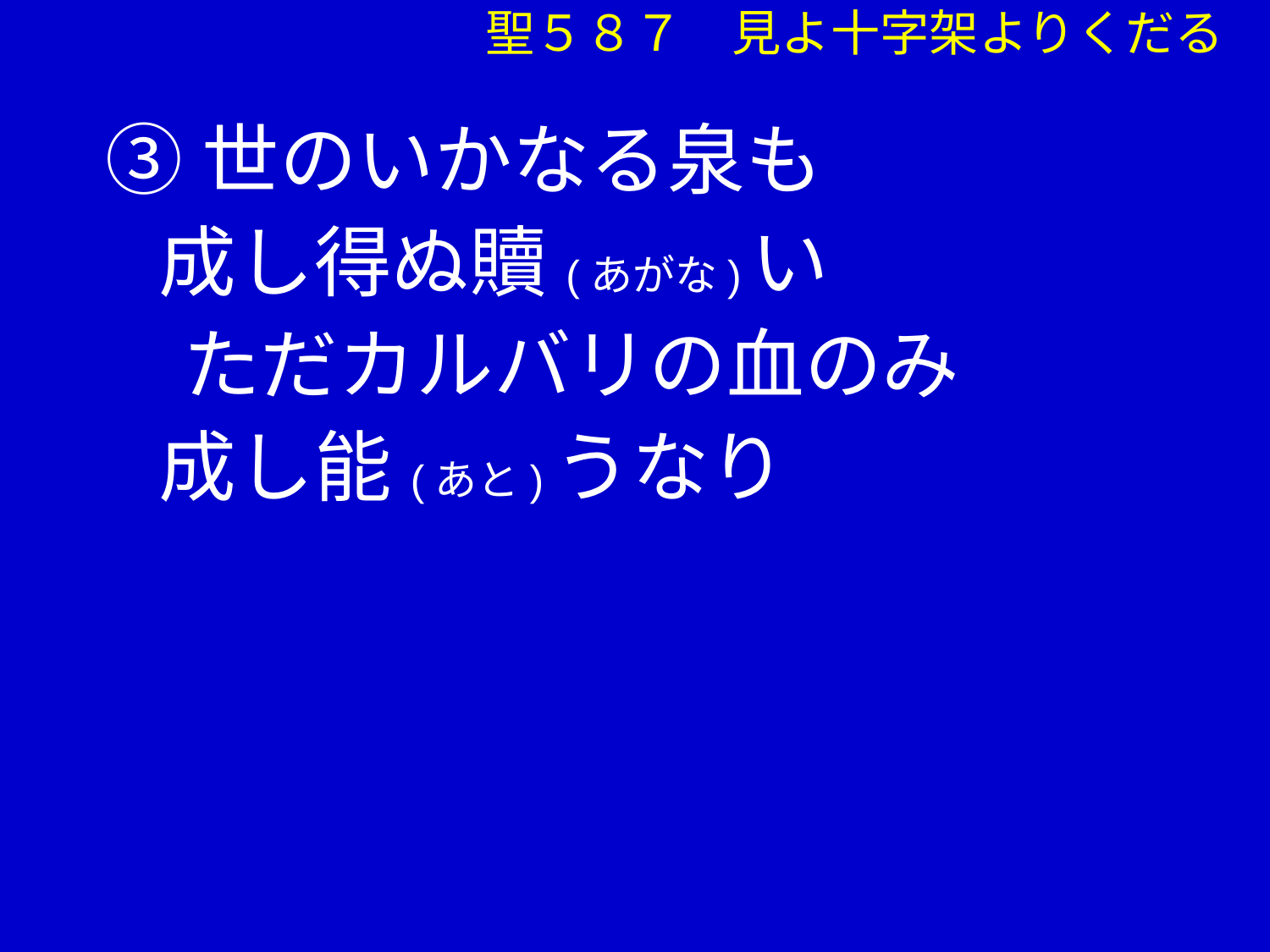

聖５８７　見よ十字架よりくだる
③世のいかなる泉も
  成し得ぬ贖(あがな)い
　ただカルバリの血のみ
  成し能(あと)うなり